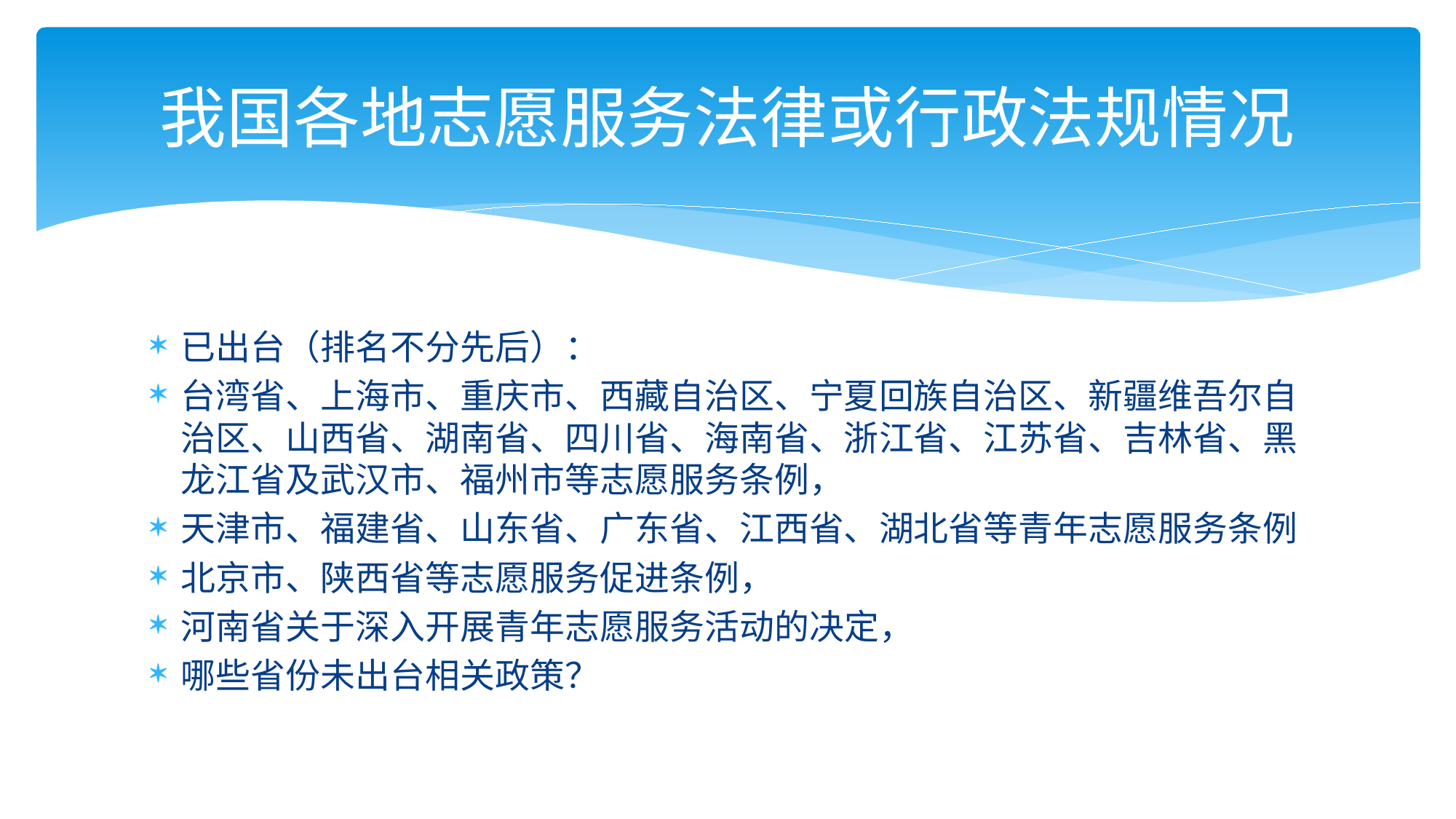

# 我国各地志愿服务法律或行政法规情况
已出台（排名不分先后）：
台湾省、上海市、重庆市、西藏自治区、宁夏回族自治区、新疆维吾尔自治区、山西省、湖南省、四川省、海南省、浙江省、江苏省、吉林省、黑龙江省及武汉市、福州市等志愿服务条例，
天津市、福建省、山东省、广东省、江西省、湖北省等青年志愿服务条例
北京市、陕西省等志愿服务促进条例，
河南省关于深入开展青年志愿服务活动的决定，
哪些省份未出台相关政策？